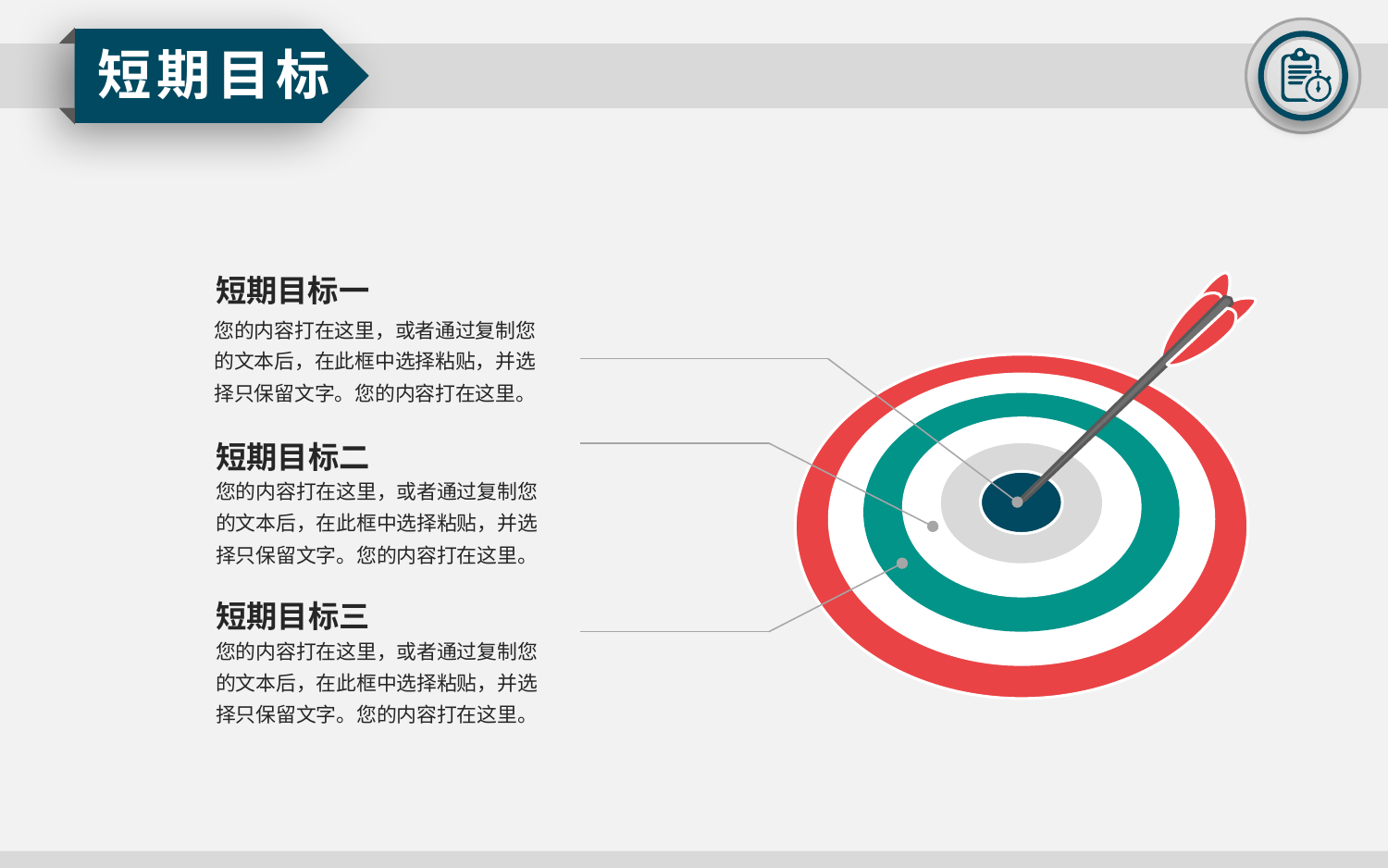

延时
短期目标
短期目标一

您的内容打在这里，或者通过复制您的文本后，在此框中选择粘贴，并选择只保留文字。您的内容打在这里。

短期目标二
您的内容打在这里，或者通过复制您的文本后，在此框中选择粘贴，并选择只保留文字。您的内容打在这里。
短期目标三
您的内容打在这里，或者通过复制您的文本后，在此框中选择粘贴，并选择只保留文字。您的内容打在这里。